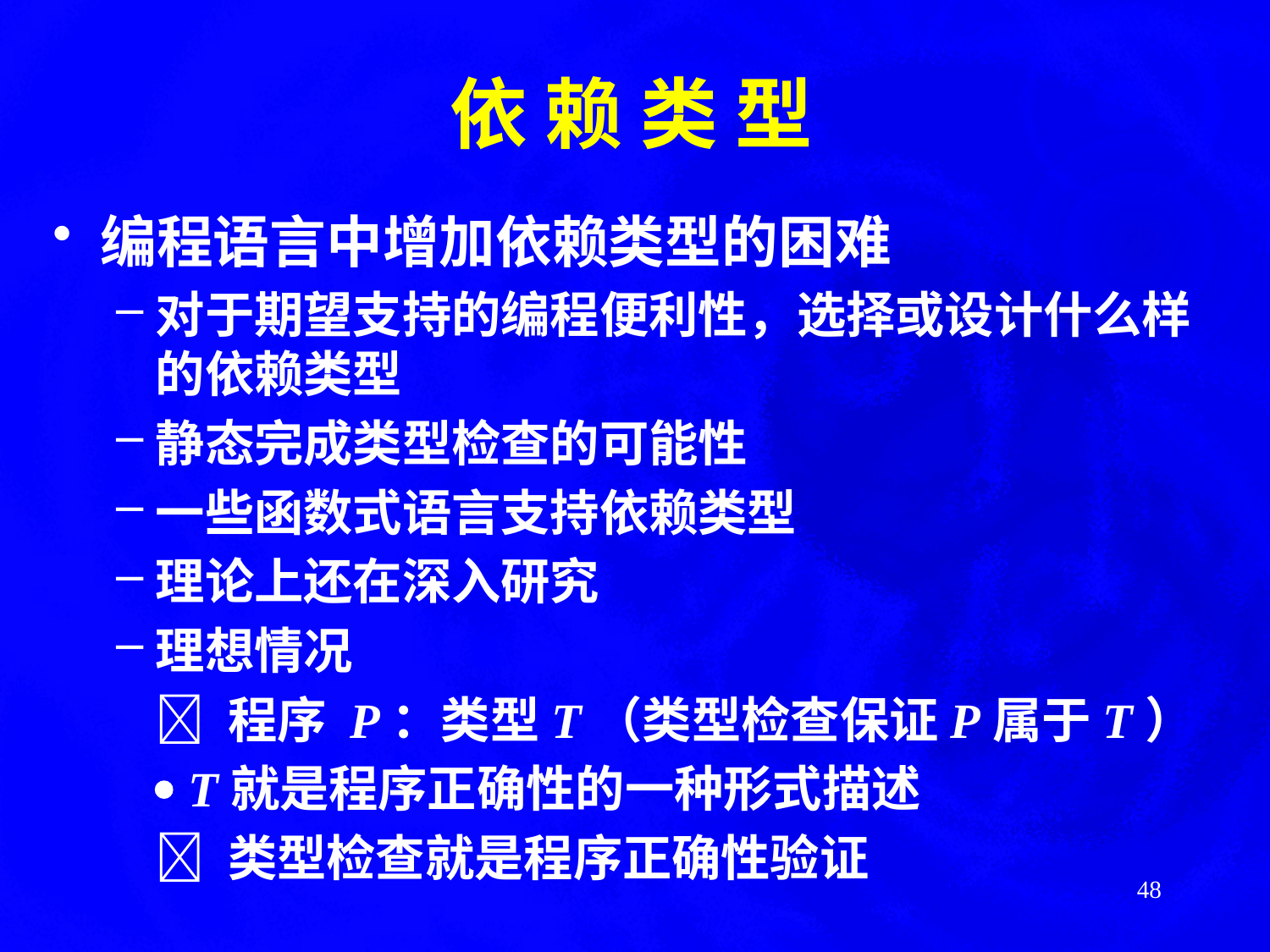

依 赖 类 型
编程语言中增加依赖类型的困难
对于期望支持的编程便利性，选择或设计什么样的依赖类型
静态完成类型检查的可能性
一些函数式语言支持依赖类型
理论上还在深入研究
理想情况
	• 程序 P：类型T（类型检查保证P属于T）
	• T就是程序正确性的一种形式描述
	• 类型检查就是程序正确性验证

48